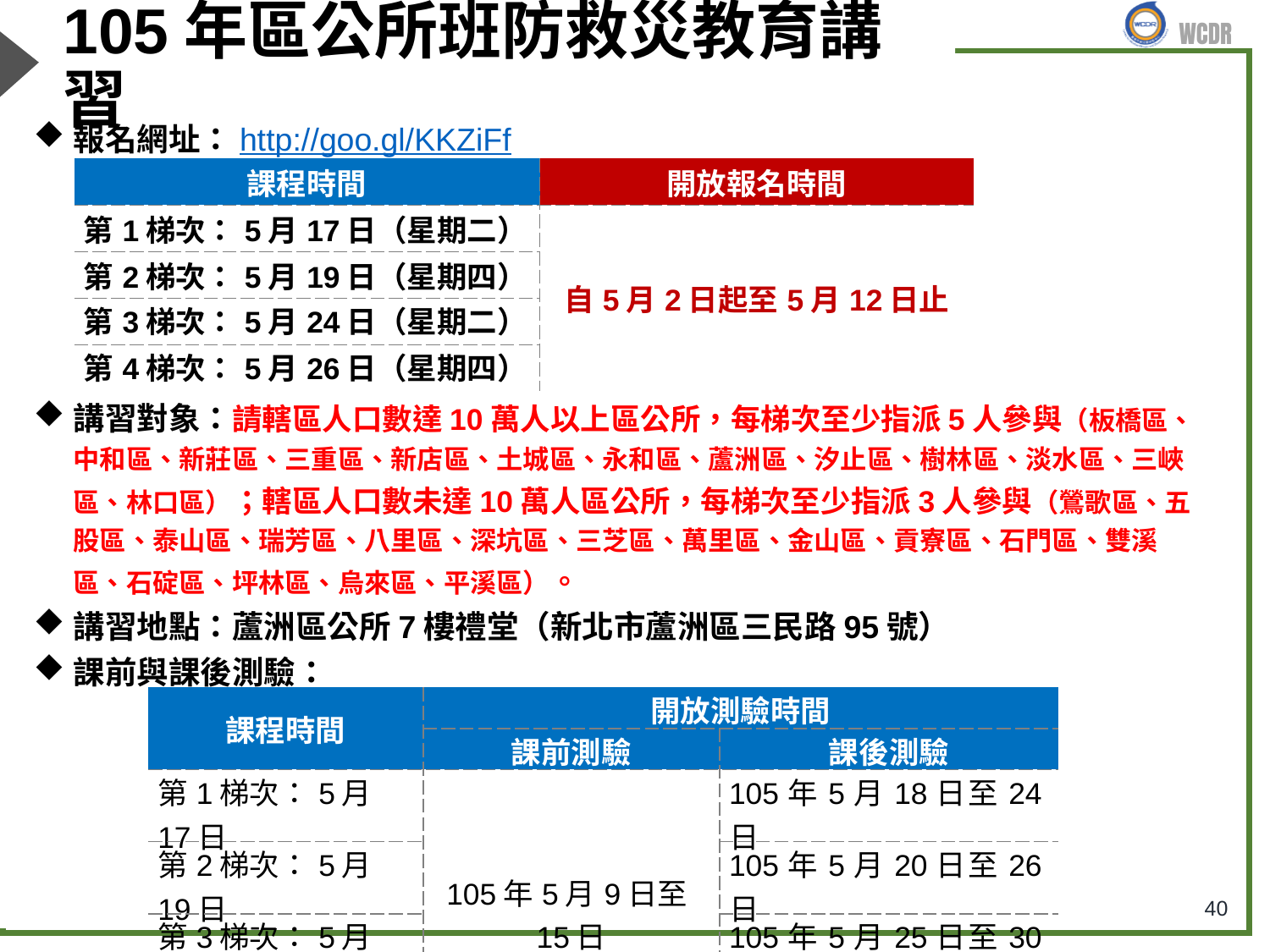

# 105年區公所班防救災教育講習
報名網址：http://goo.gl/KKZiFf

講習對象：請轄區人口數達10萬人以上區公所，每梯次至少指派5人參與（板橋區、中和區、新莊區、三重區、新店區、土城區、永和區、蘆洲區、汐止區、樹林區、淡水區、三峽區、林口區）；轄區人口數未達10萬人區公所，每梯次至少指派3人參與（鶯歌區、五股區、泰山區、瑞芳區、八里區、深坑區、三芝區、萬里區、金山區、貢寮區、石門區、雙溪區、石碇區、坪林區、烏來區、平溪區）。
講習地點：蘆洲區公所7樓禮堂（新北市蘆洲區三民路95號）
課前與課後測驗：
| 課程時間 | 開放報名時間 |
| --- | --- |
| 第1梯次：5月17日（星期二） | 自5月2日起至5月12日止 |
| 第2梯次：5月19日（星期四） |  |
| 第3梯次：5月24日（星期二） |  |
| 第4梯次：5月26日（星期四） |  |
| 課程時間 | 開放測驗時間 |  |
| --- | --- | --- |
|  | 課前測驗 | 課後測驗 |
| 第1梯次：5月17日 | 105年5月9日至15日 | 105年5月18日至24日 |
| 第2梯次：5月19日 |  | 105年5月20日至26日 |
| 第3梯次：5月24日 |  | 105年5月25日至30日 |
| 第4梯次：5月26日 |  | 105年5月27日至6月2日 |
40